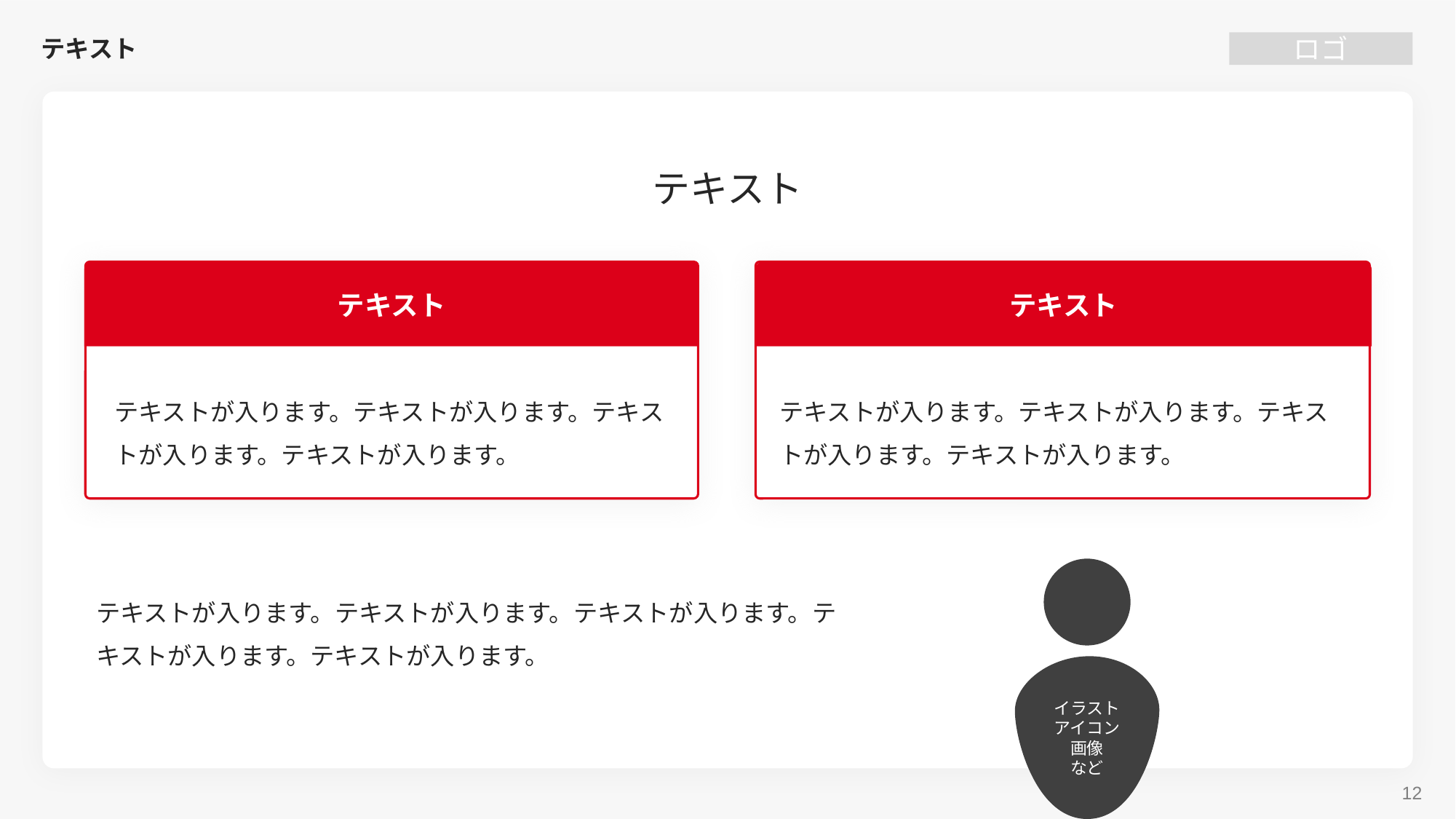

# テキスト
テキスト

テキスト
テキスト
テキストが入ります。テキストが入ります。テキストが入ります。テキストが入ります。
テキストが入ります。テキストが入ります。テキストが入ります。テキストが入ります。

イラスト
アイコン
画像
など
テキストが入ります。テキストが入ります。テキストが入ります。テキストが入ります。テキストが入ります。